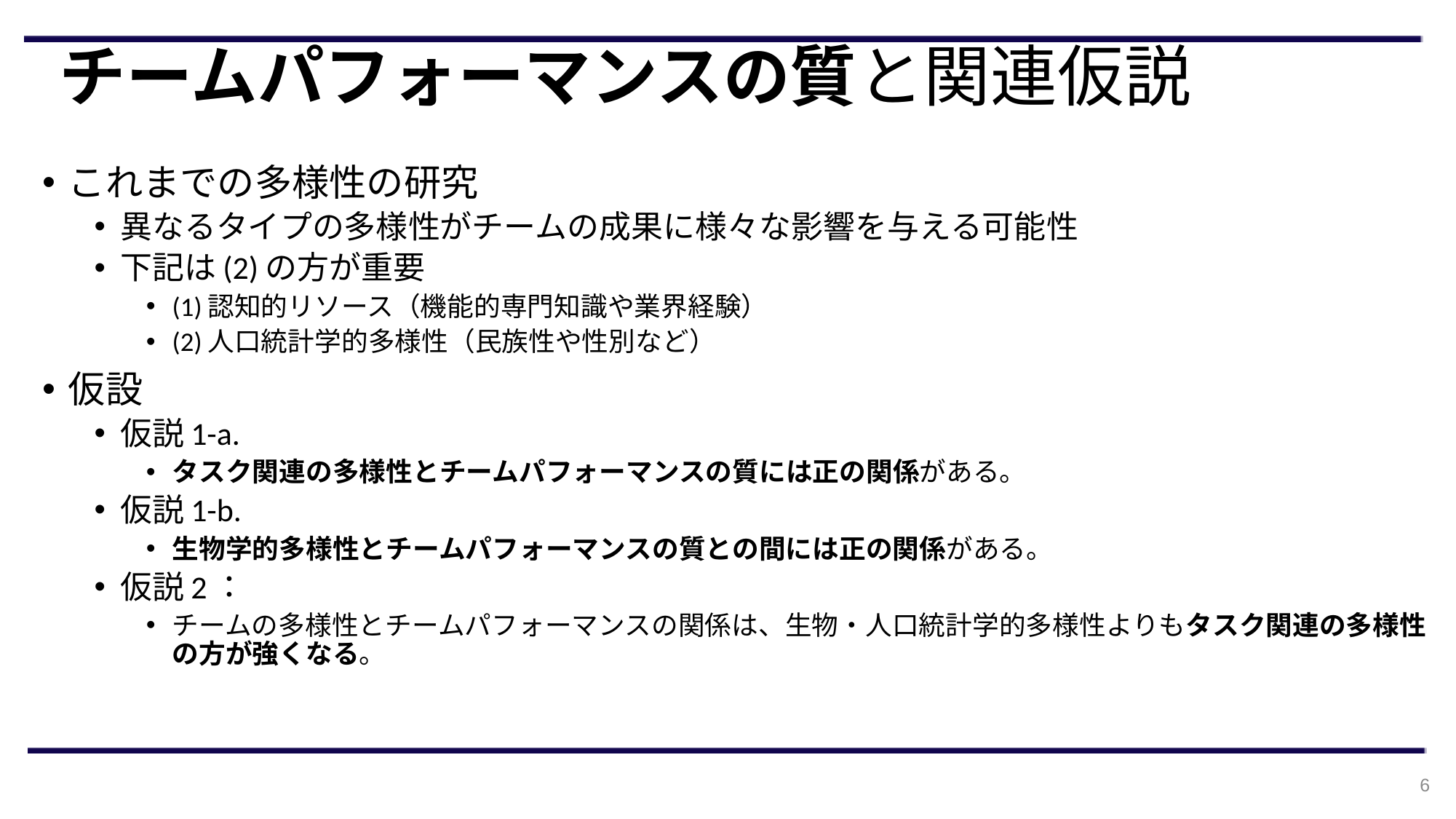

# チームパフォーマンスの質と関連仮説
これまでの多様性の研究
異なるタイプの多様性がチームの成果に様々な影響を与える可能性
下記は(2)の方が重要
(1)認知的リソース（機能的専門知識や業界経験）
(2)人口統計学的多様性（民族性や性別など）
仮設
仮説1-a.
タスク関連の多様性とチームパフォーマンスの質には正の関係がある。
仮説1-b.
生物学的多様性とチームパフォーマンスの質との間には正の関係がある。
仮説2：
チームの多様性とチームパフォーマンスの関係は、生物・人口統計学的多様性よりもタスク関連の多様性の方が強くなる。
6